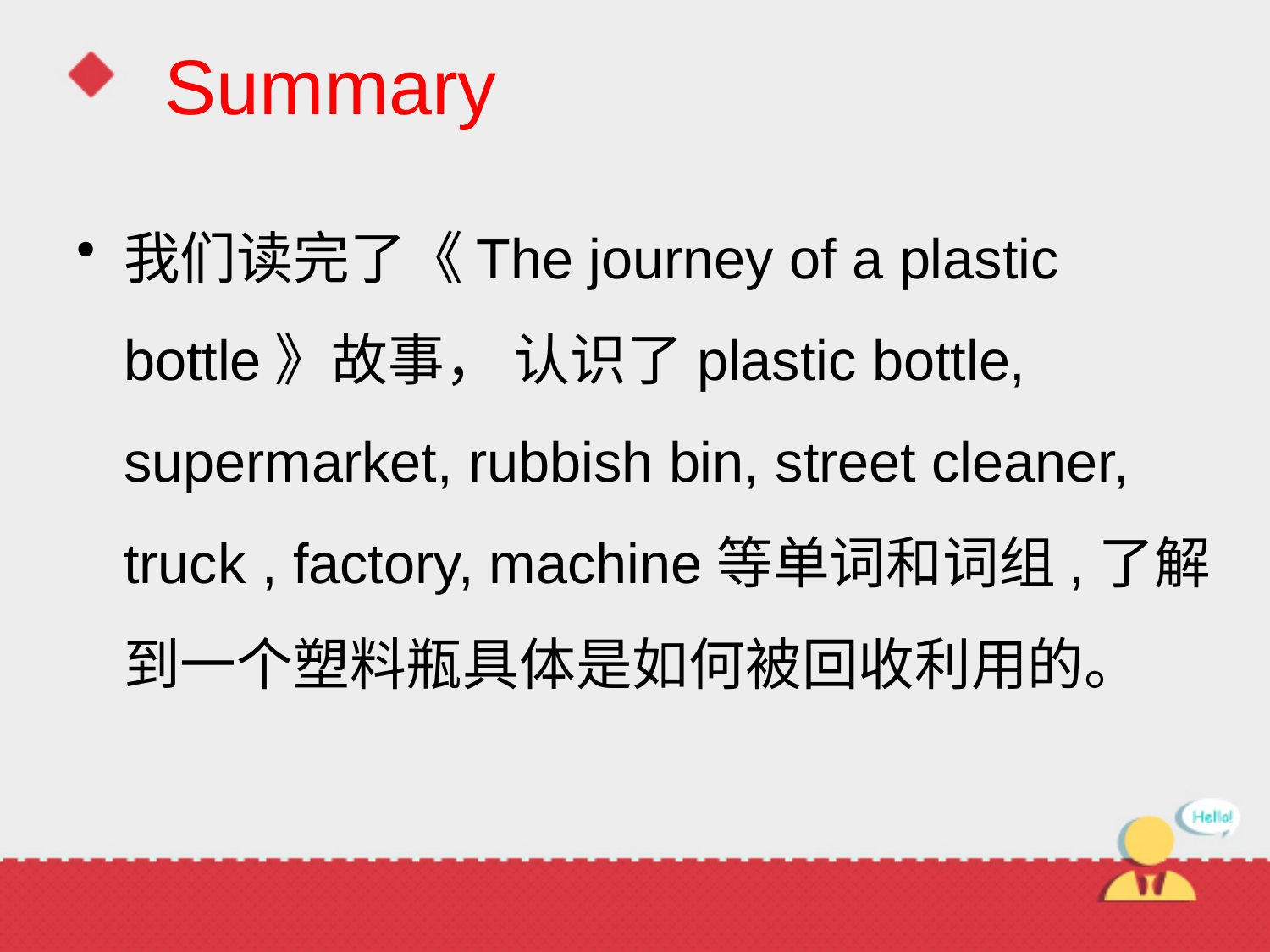

# Summary
我们读完了《The journey of a plastic bottle》故事， 认识了plastic bottle, supermarket, rubbish bin, street cleaner, truck , factory, machine等单词和词组,了解到一个塑料瓶具体是如何被回收利用的。